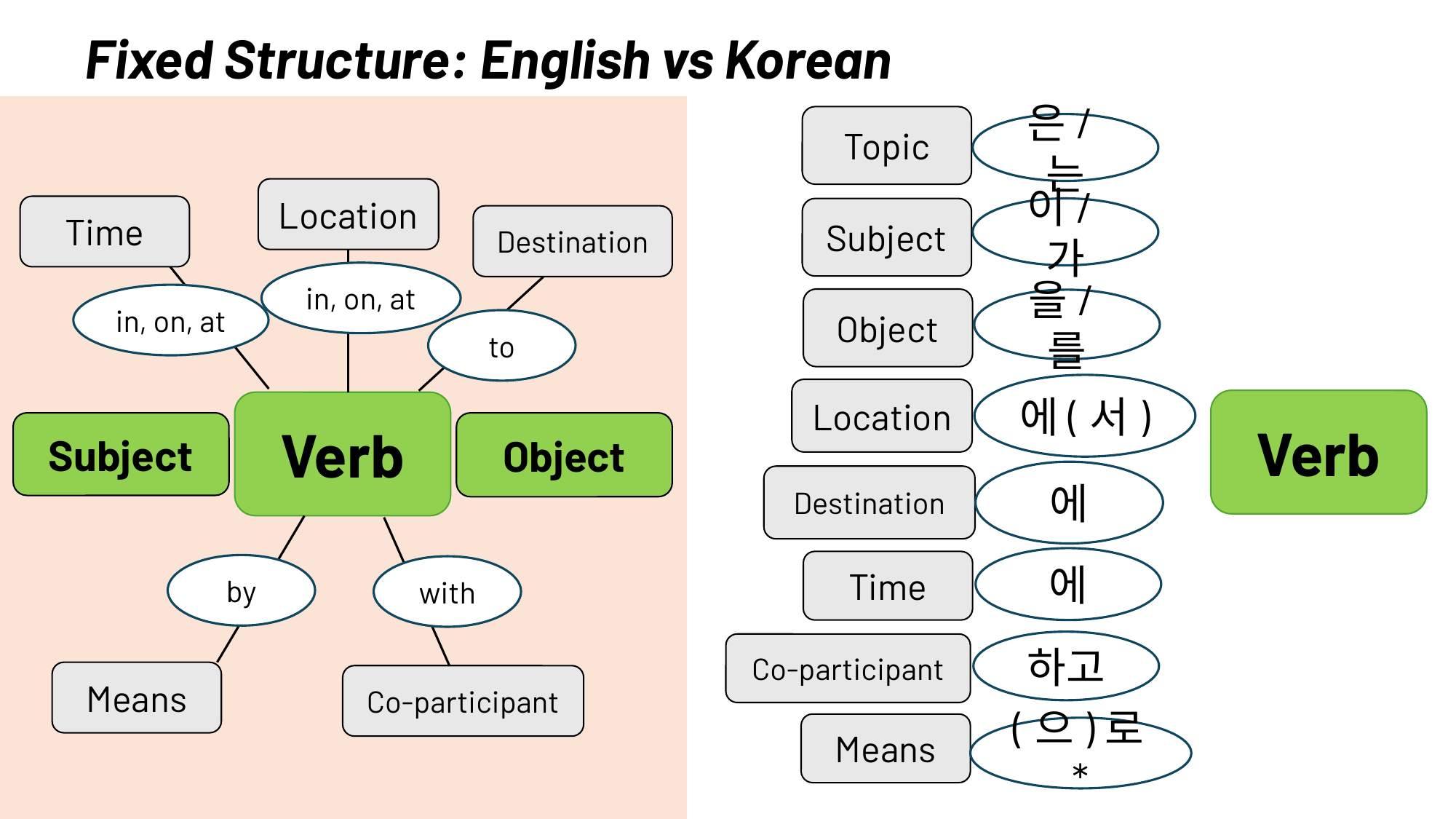

Fixed Structure: English vs Korean

Topic
은/는
Location
Time
이/가
Subject
Destination
in, on, at
in, on, at
Object
을/를
to
에(서)
Location
Verb
Verb
Object
Subject
에
Destination
에
Time
by
with
하고
Co-participant
Means
Co-participant
Means
(으)로*